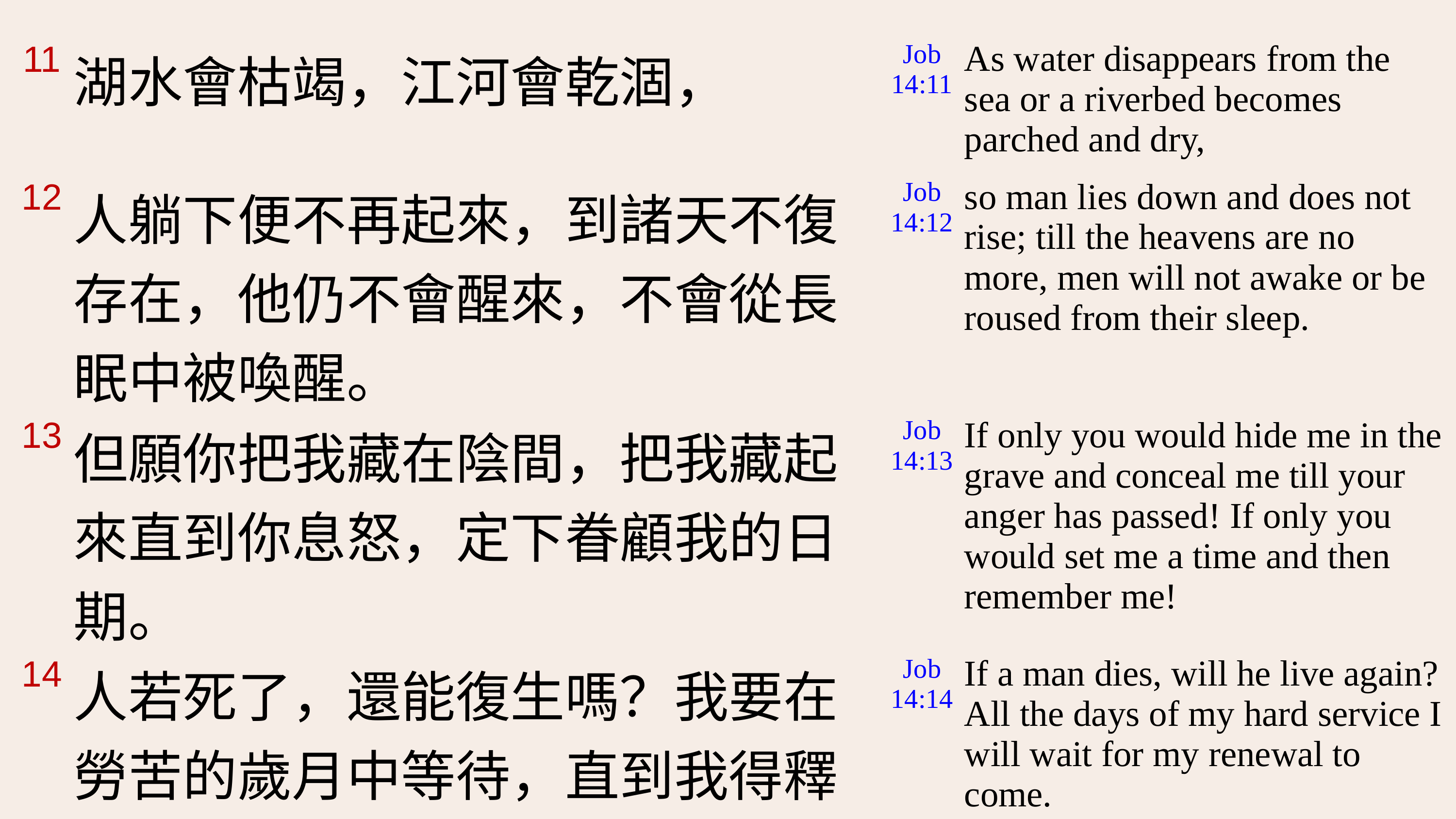

| 11 | 湖水會枯竭，江河會乾涸， | Job 14:11 | As water disappears from the sea or a riverbed becomes parched and dry, |
| --- | --- | --- | --- |
| 12 | 人躺下便不再起來，到諸天不復存在，他仍不會醒來，不會從長眠中被喚醒。 | Job 14:12 | so man lies down and does not rise; till the heavens are no more, men will not awake or be roused from their sleep. |
| 13 | 但願你把我藏在陰間，把我藏起來直到你息怒，定下眷顧我的日期。 | Job 14:13 | If only you would hide me in the grave and conceal me till your anger has passed! If only you would set me a time and then remember me! |
| 14 | 人若死了，還能復生嗎？我要在勞苦的歲月中等待，直到我得釋放的日子來臨。 | Job 14:14 | If a man dies, will he live again? All the days of my hard service I will wait for my renewal to come. |